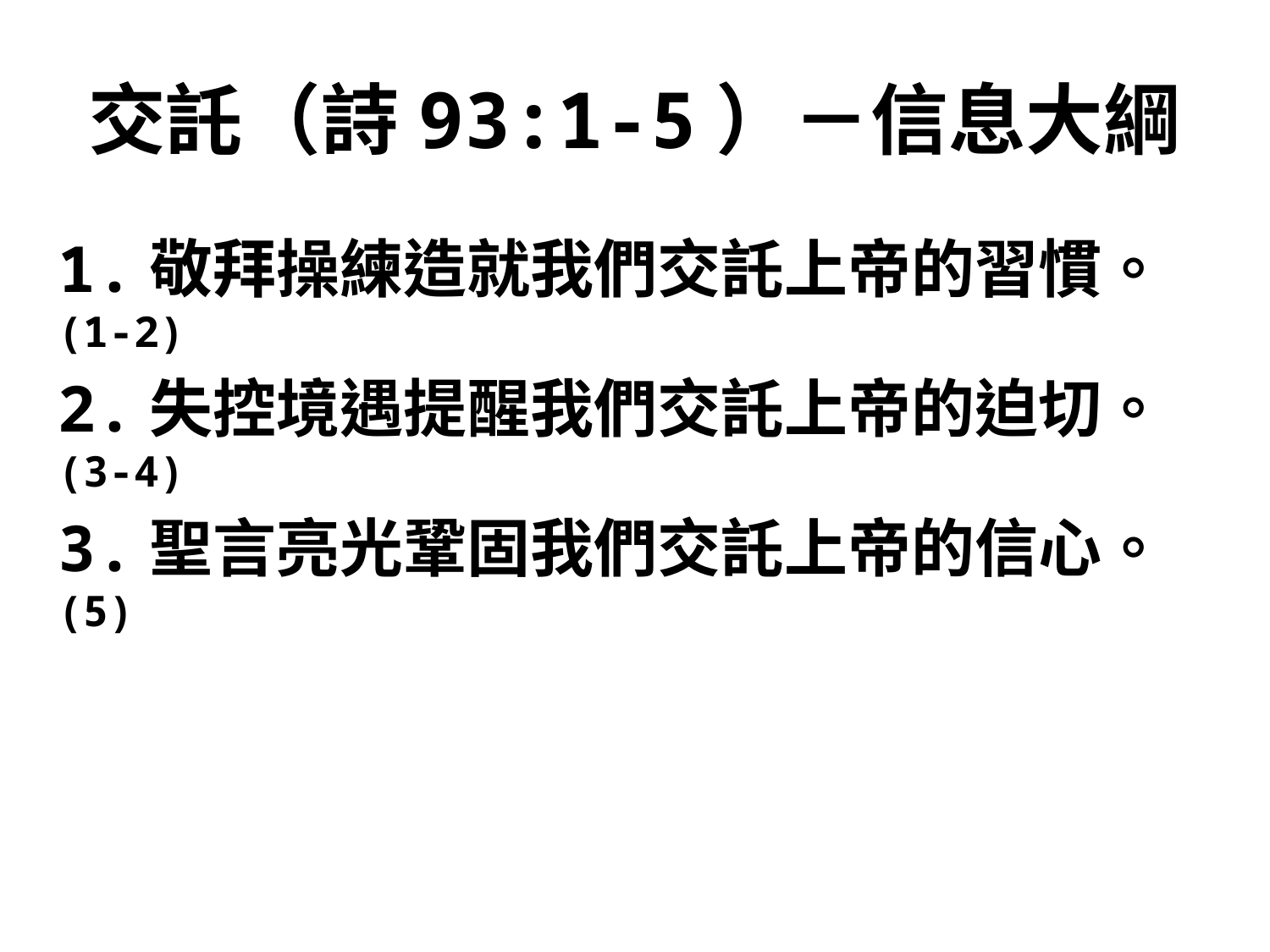

# 交託（詩93:1-5）－信息大綱
1.敬拜操練造就我們交託上帝的習慣。(1-2)
2.失控境遇提醒我們交託上帝的迫切。(3-4)
3.聖言亮光鞏固我們交託上帝的信心。(5)